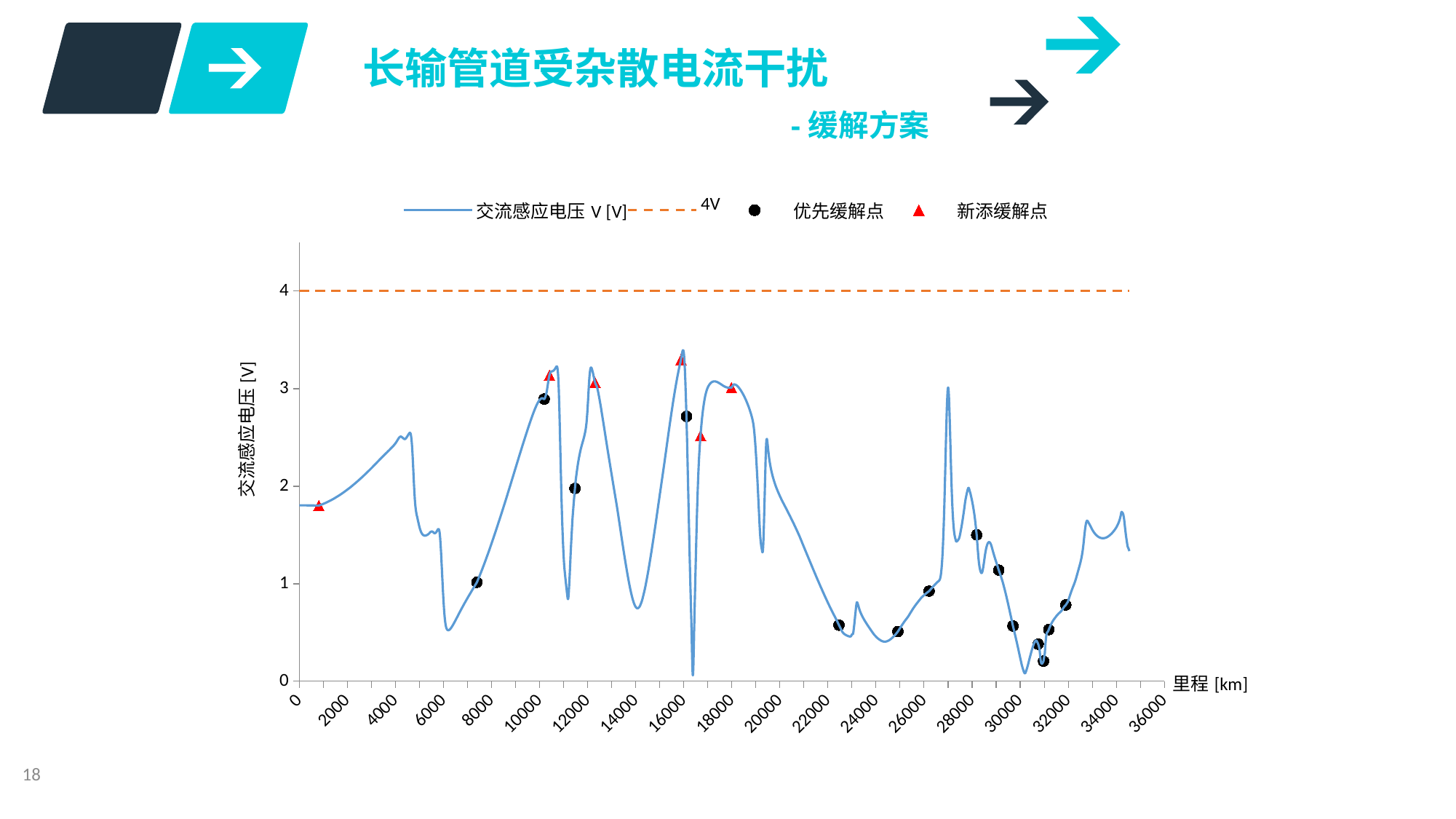

长输管道受杂散电流干扰
                                        -缓解方案

### Chart

| Category | 交流感应电压V [V] | 4V | 优先缓解点 | 新添缓解点 |
|---|---|---|---|---|
18